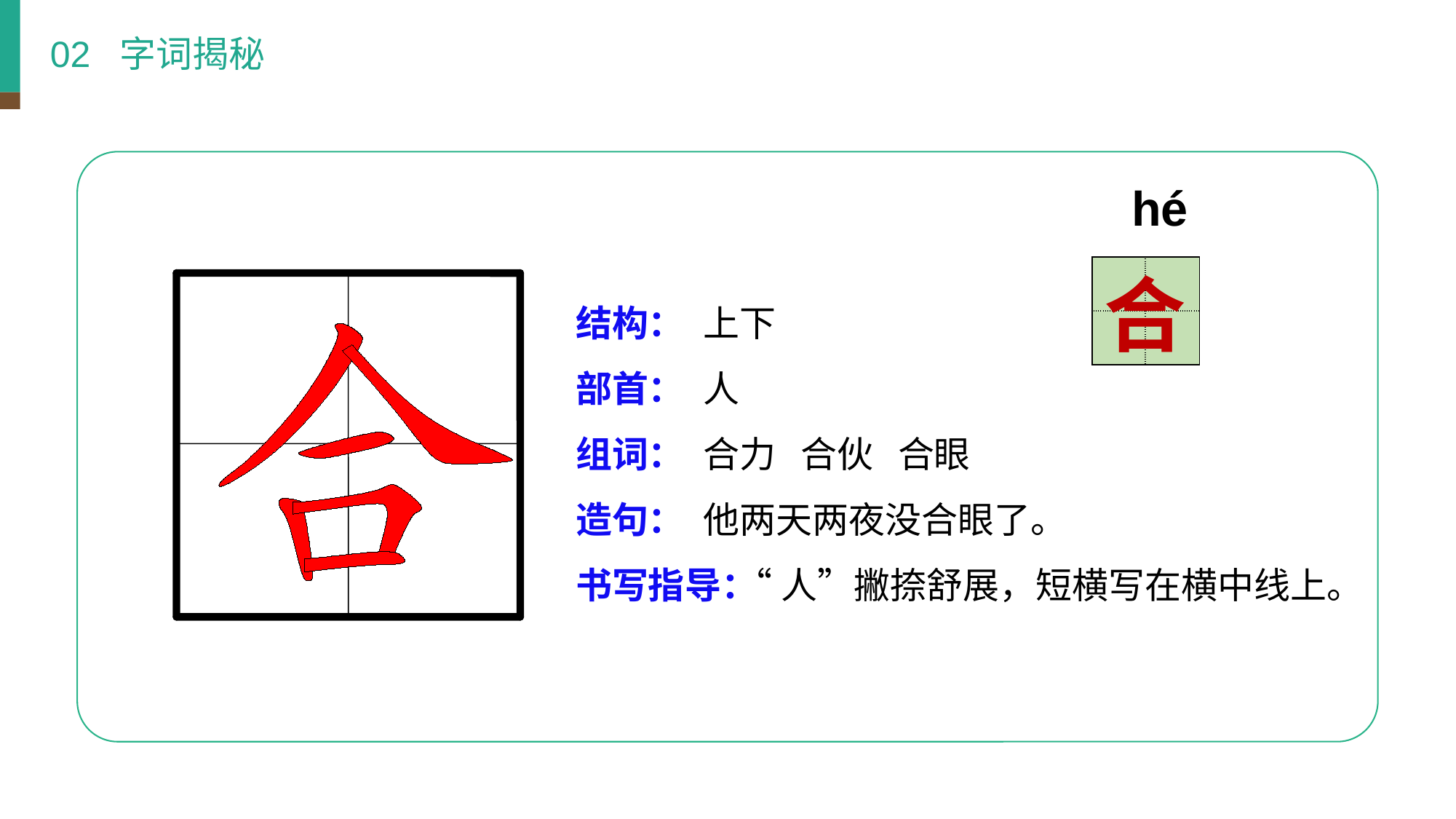

02  字词揭秘
hé
|  |  |
| --- | --- |
|  |  |
合

结构：
部首：
组词：
造句：
书写指导：
上下
人
合力   合伙   合眼
他两天两夜没合眼了。
    “人”撇捺舒展，短横写在横中线上。